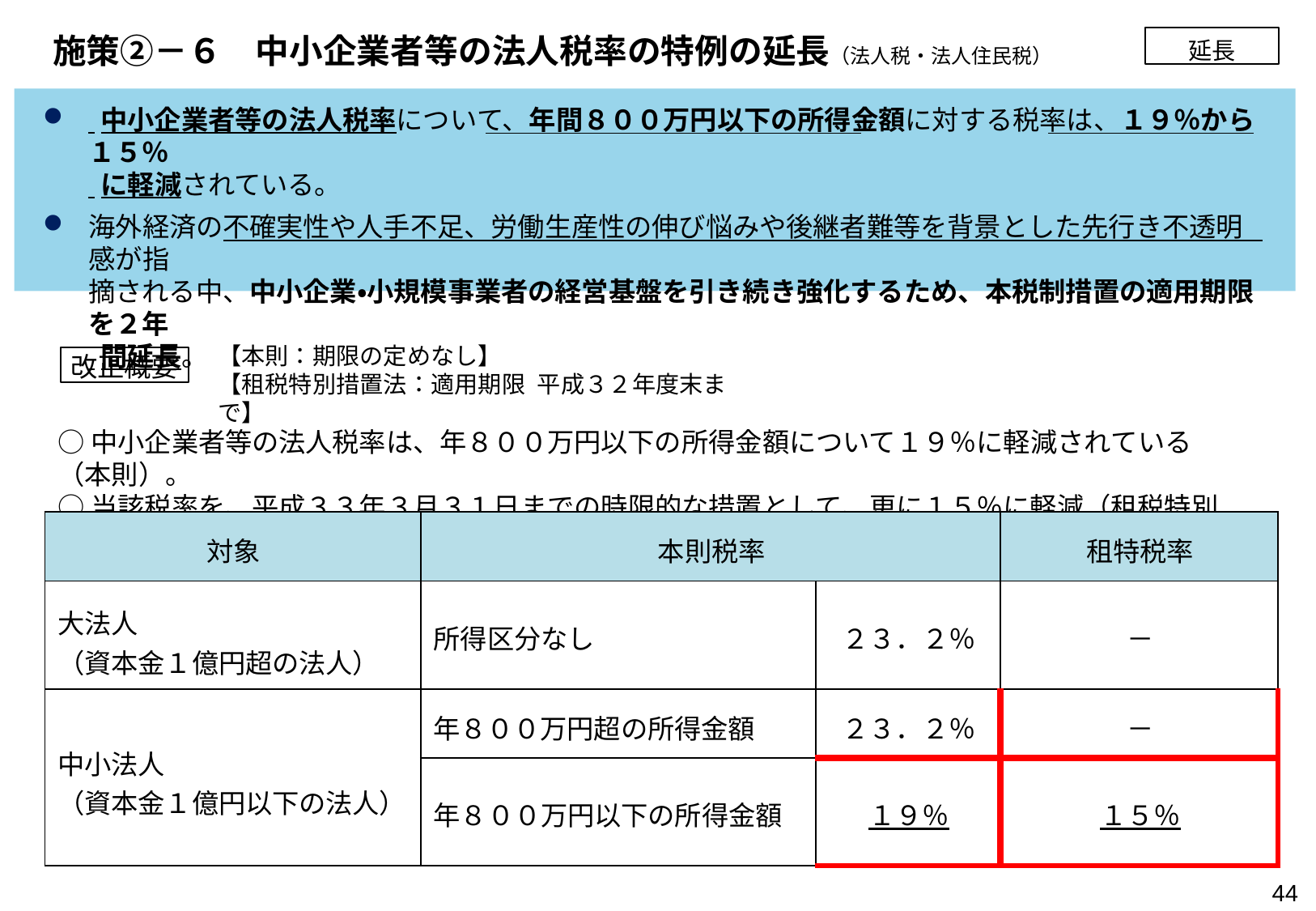

延長
# 施策②－６　中小企業者等の法人税率の特例の延長（法人税・法人住民税）

 中小企業者等の法人税率について、年間８００万円以下の所得金額に対する税率は、１９％から１５％
 に軽減されている。
海外経済の不確実性や人手不足、労働生産性の伸び悩みや後継者難等を背景とした先行き不透明感が指
摘される中、中小企業・小規模事業者の経営基盤を引き続き強化するため、本税制措置の適用期限を２年
 間延長。

【本則：期限の定めなし】
【租税特別措置法：適用期限 平成３２年度末まで】
改正概要
○中小企業者等の法人税率は、年８００万円以下の所得金額について１９％に軽減されている（本則）。
○当該税率を、平成３３年３月３１日までの時限的な措置として、更に１５％に軽減（租税特別措置）。
| 対象 | 本則税率 |  | 租特税率 |
| --- | --- | --- | --- |
| 大法人 （資本金１億円超の法人） | 所得区分なし | ２３．２％ | － |
| 中小法人 （資本金１億円以下の法人） | 年８００万円超の所得金額 | ２３．２％ | － |
|  | 年８００万円以下の所得金額 | １９％ | １５％ |
44